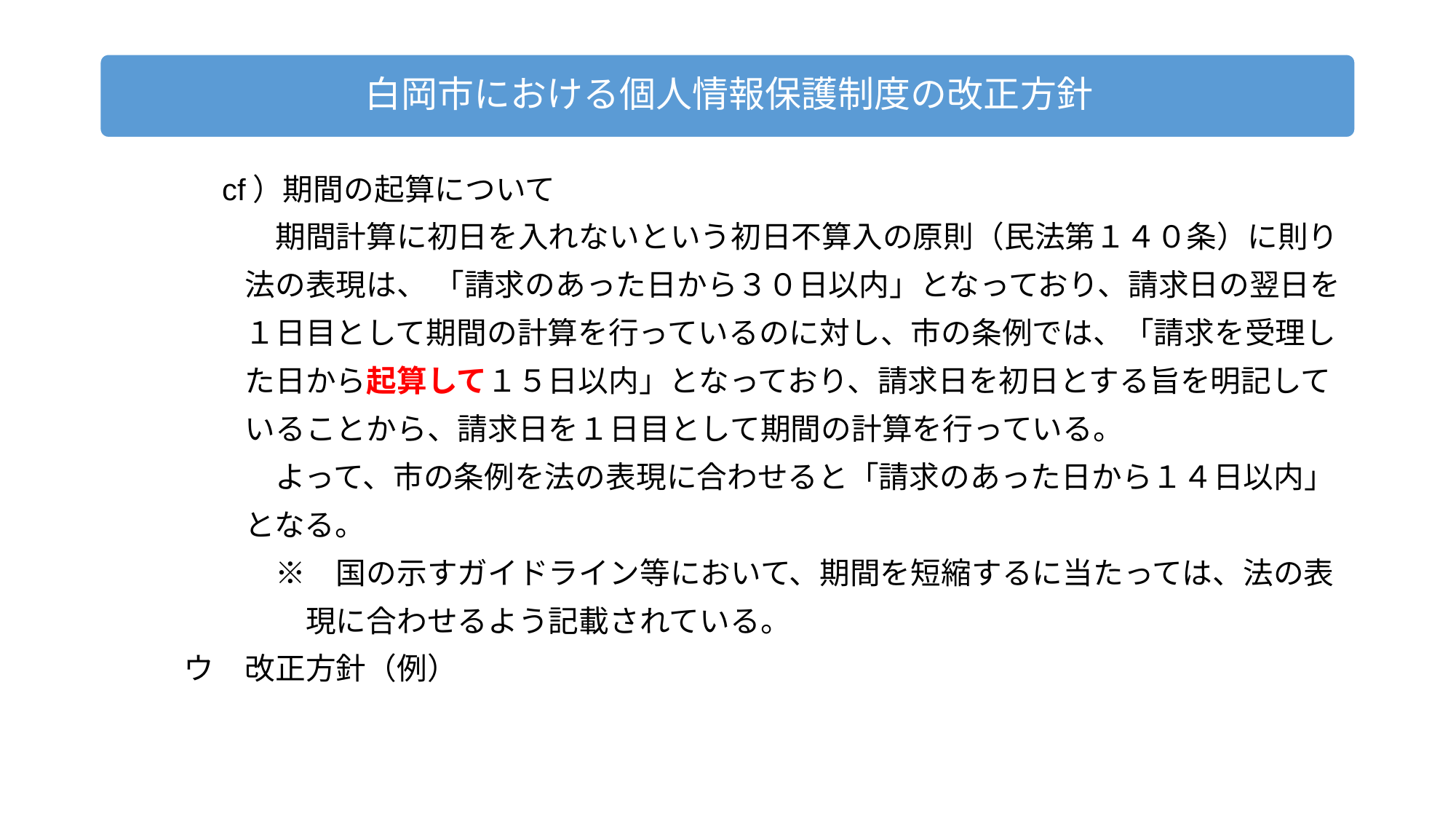

白岡市における個人情報保護制度の改正方針
　　　cf）期間の起算について
　　　　　期間計算に初日を入れないという初日不算入の原則（民法第１４０条）に則り
　　　　法の表現は、 「請求のあった日から３０日以内」となっており、請求日の翌日を
　　　　１日目として期間の計算を行っているのに対し、市の条例では、「請求を受理し
　　　　た日から起算して１５日以内」となっており、請求日を初日とする旨を明記して
　　　　いることから、請求日を１日目として期間の計算を行っている。
　　　　　よって、市の条例を法の表現に合わせると「請求のあった日から１４日以内」
　　　　となる。
　　　　　※　国の示すガイドライン等において、期間を短縮するに当たっては、法の表
　　　　　　現に合わせるよう記載されている。
　　ウ　改正方針（例）